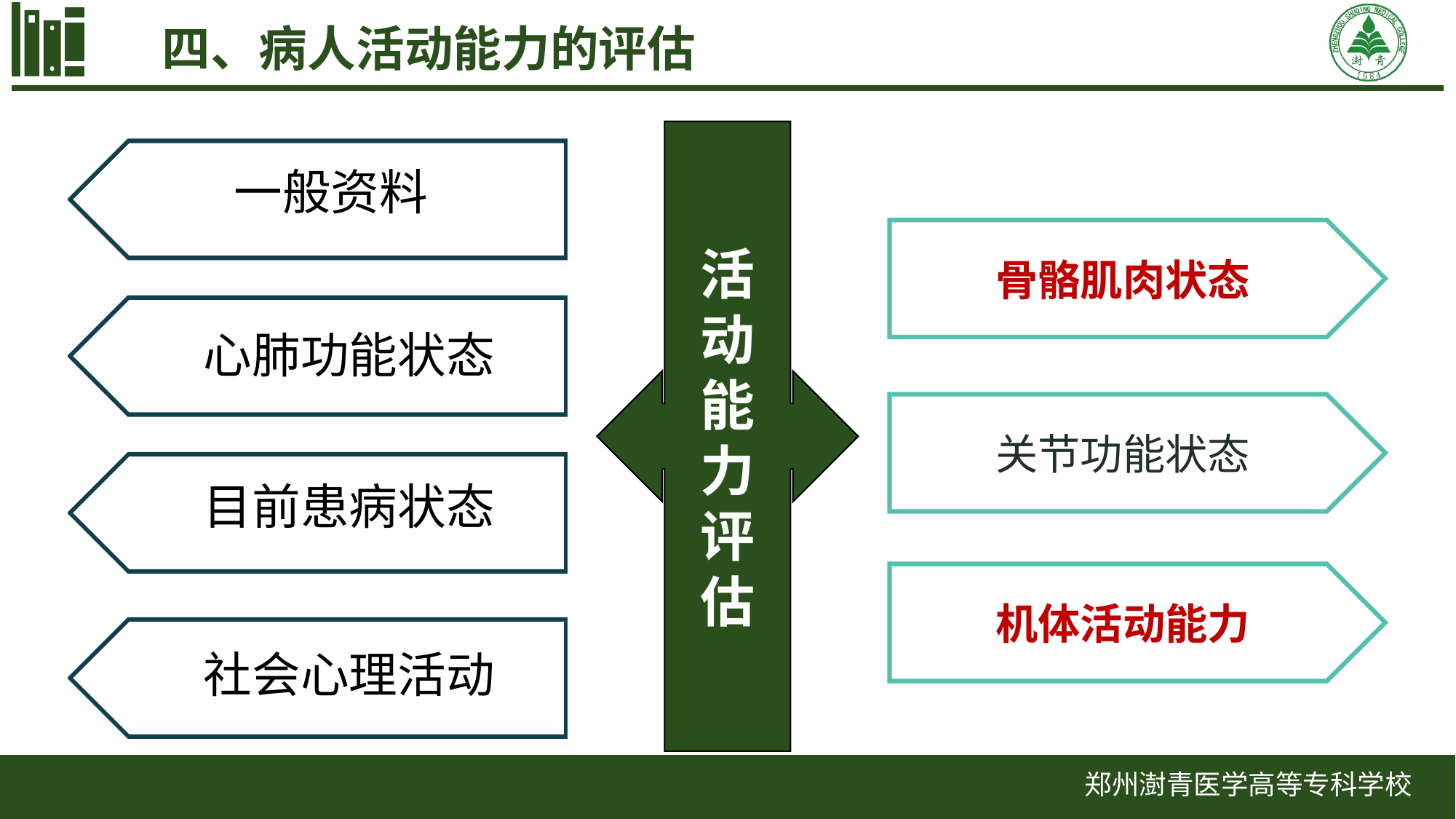

四、病人活动能力的评估
活动能力评估

骨骼肌肉状态

关节功能状态

机体活动能力

一般资料

心肺功能状态

目前患病状态

社会心理活动
郑州澍青医学高等专科学校